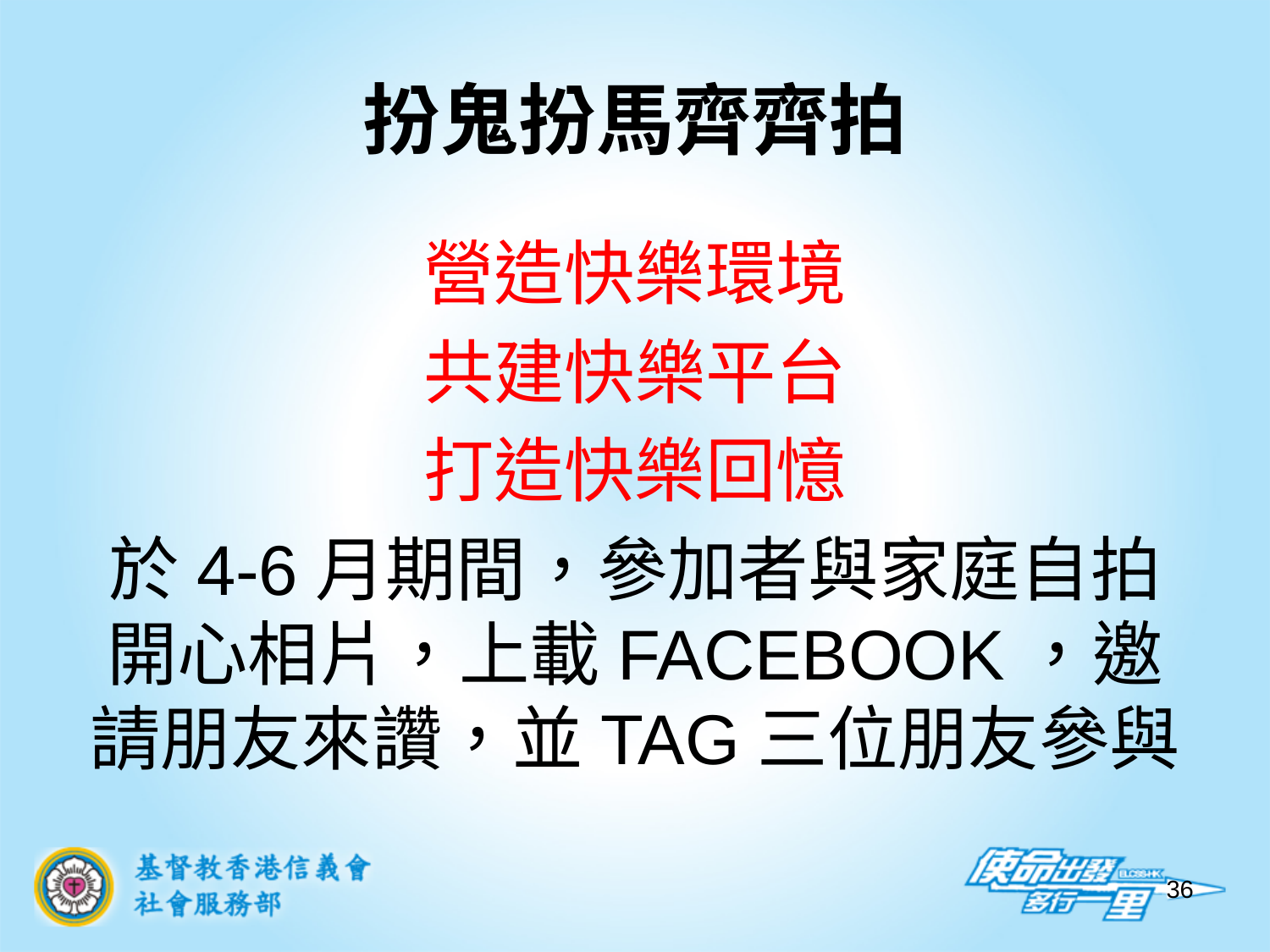

# 扮鬼扮馬齊齊拍
營造快樂環境
共建快樂平台
打造快樂回憶
於4-6月期間，參加者與家庭自拍開心相片，上載FACEBOOK，邀請朋友來讚，並TAG三位朋友參與
36